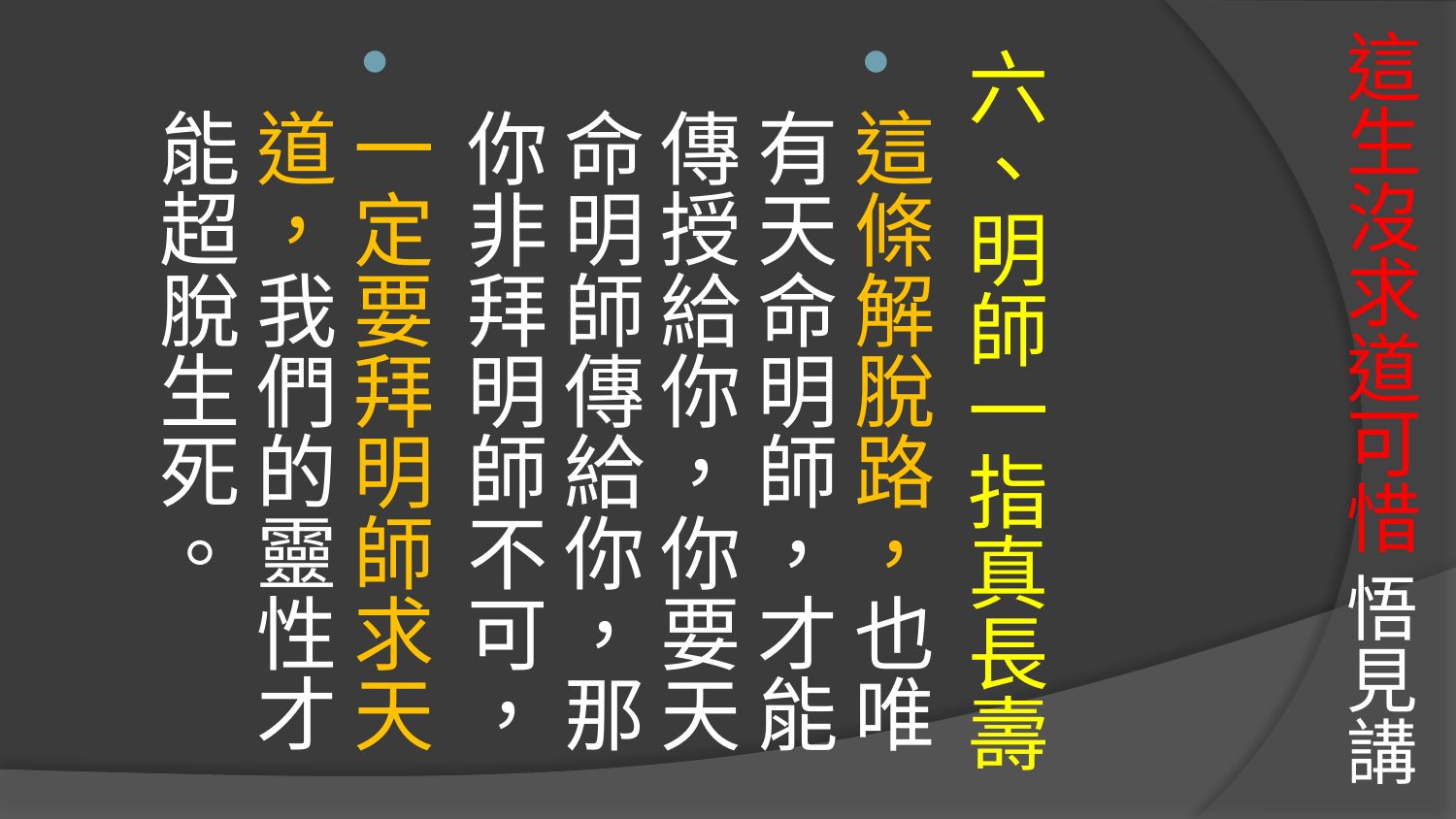

# 這生沒求道可惜 悟見講
六、明師一指真長壽
這條解脫路，也唯有天命明師，才能傳授給你，你要天命明師傳給你，那你非拜明師不可，
一定要拜明師求天道，我們的靈性才能超脫生死。